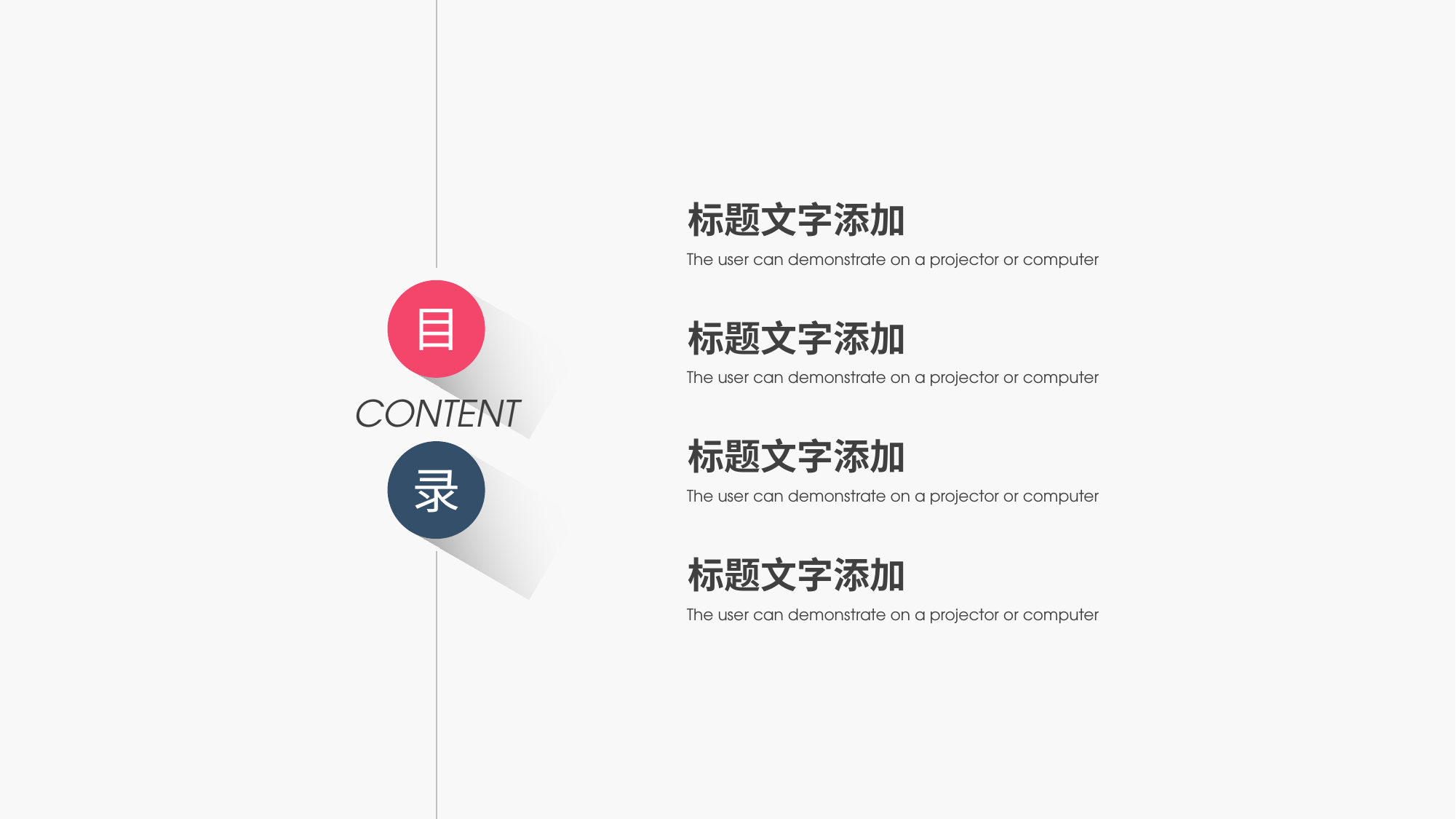

标题文字添加
The user can demonstrate on a projector or computer

目
标题文字添加
The user can demonstrate on a projector or computer

CONTENT
标题文字添加
The user can demonstrate on a projector or computer

录

标题文字添加
The user can demonstrate on a projector or computer